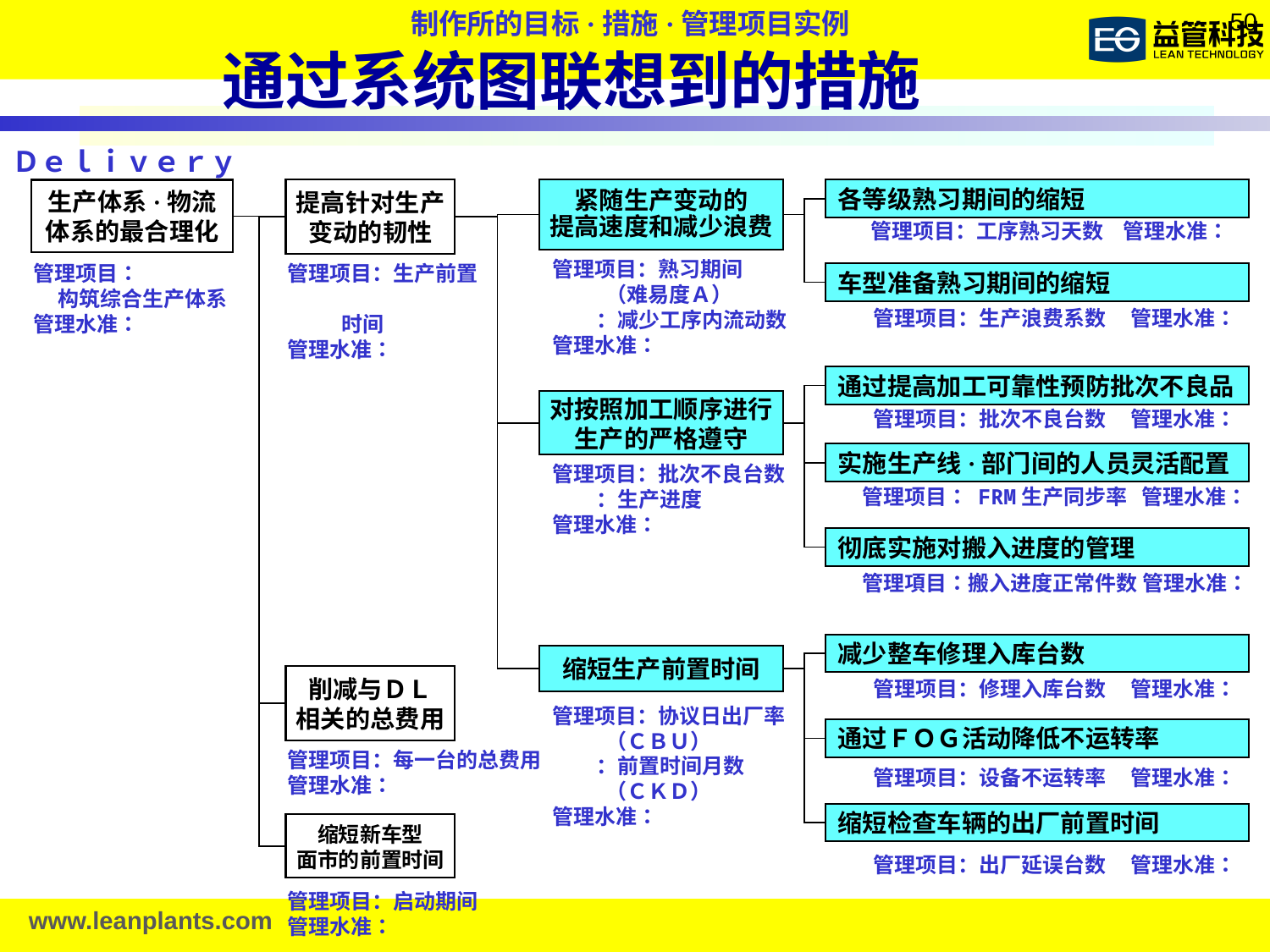

制作所的目标·措施·管理项目实例
50
通过系统图联想到的措施

Ｄｅｌｉｖｅｒｙ
生产体系·物流
体系的最合理化
提高针对生产
变动的韧性
紧随生产变动的
提高速度和减少浪费
各等级熟习期间的缩短
管理项目：工序熟习天数    管理水准：
管理项目：熟习期间
          （难易度Ａ）
        ：减少工序内流动数
管理水准：
管理项目：
    构筑综合生产体系
管理水准：
管理项目：生产前置
          时间
管理水准：
车型准备熟习期间的缩短
管理项目：生产浪费系数     管理水准：
通过提高加工可靠性预防批次不良品
对按照加工顺序进行
生产的严格遵守
管理项目：批次不良台数     管理水准：
实施生产线·部门间的人员灵活配置
管理项目：批次不良台数
        ：生产进度
管理水准：
管理项目： FRM生产同步率   管理水准：
彻底实施对搬入进度的管理
管理項目：搬入进度正常件数 管理水准：
减少整车修理入库台数
缩短生产前置时间
削减与ＤＬ
相关的总费用
管理项目：修理入库台数     管理水准：
管理项目：协议日出厂率
          （ＣＢＵ）
        ：前置时间月数
          （ＣＫＤ）
管理水准：
通过ＦＯＧ活动降低不运转率
管理项目：每一台的总费用
管理水准：
管理项目：设备不运转率     管理水准：
缩短检查车辆的出厂前置时间
缩短新车型
面市的前置时间
管理项目：出厂延误台数     管理水准：
管理项目：启动期间
管理水准：